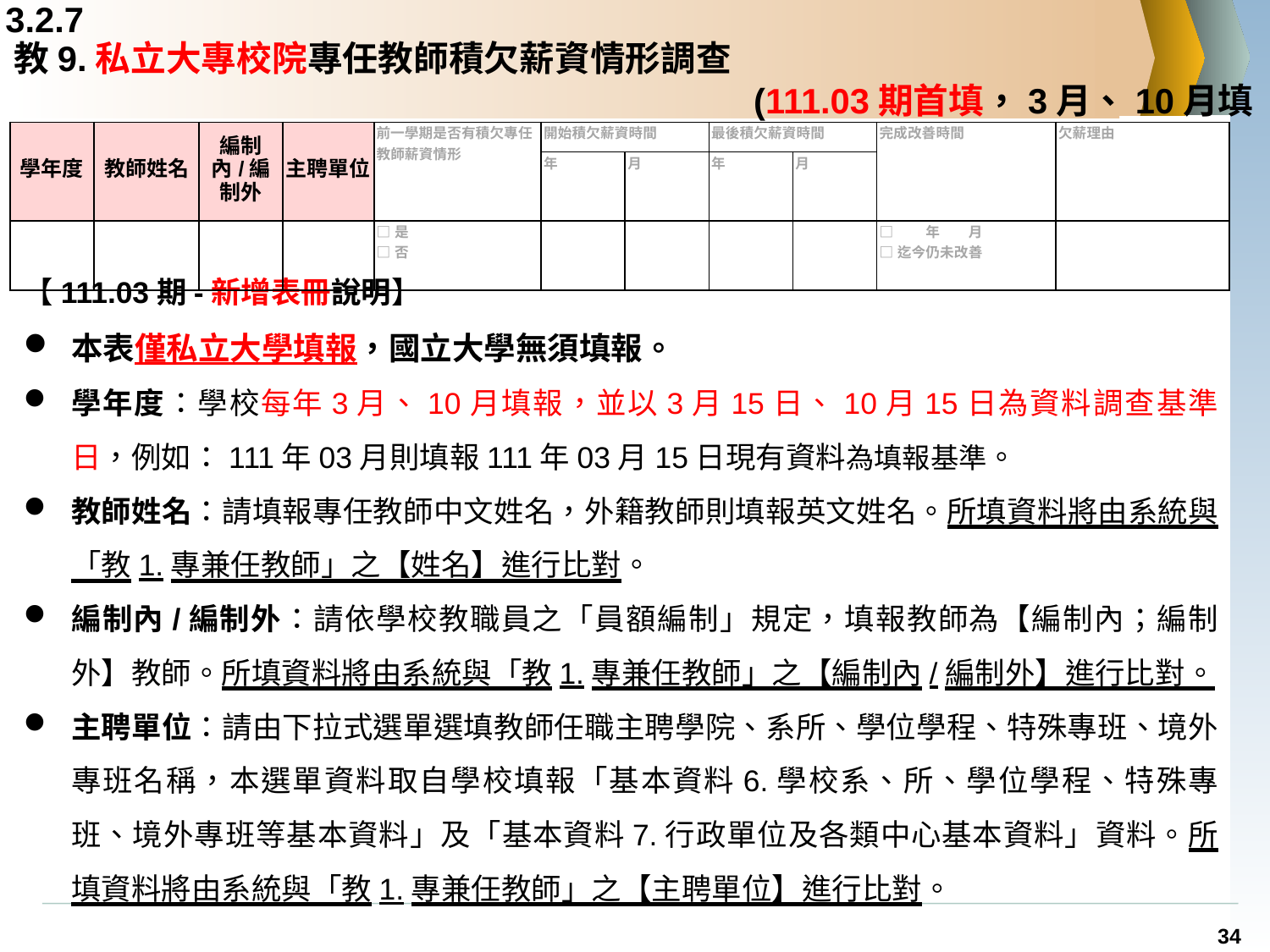

3.2.7
# 教9.私立大專校院專任教師積欠薪資情形調查 (111.03期首填，3月、10月填報)
| 學年度 | 教師姓名 | 編制內/編制外 | 主聘單位 | 前一學期是否有積欠專任教師薪資情形 | 開始積欠薪資時間 |  | 最後積欠薪資時間 |  | 完成改善時間 | 欠薪理由 |
| --- | --- | --- | --- | --- | --- | --- | --- | --- | --- | --- |
|  |  |  |  |  | 年 | 月 | 年 | 月 |  |  |
|  |  |  |  | □是 □否 |  |  |  |  | □　　年　　月 □迄今仍未改善 |  |
【111.03期-新增表冊說明】
本表僅私立大學填報，國立大學無須填報。
學年度：學校每年3月、10月填報，並以3月15日、10月15日為資料調查基準日，例如：111年03月則填報111年03月15日現有資料為填報基準。
教師姓名：請填報專任教師中文姓名，外籍教師則填報英文姓名。所填資料將由系統與「教1.專兼任教師」之【姓名】進行比對。
編制內/編制外：請依學校教職員之「員額編制」規定，填報教師為【編制內；編制外】教師。所填資料將由系統與「教1.專兼任教師」之【編制內/編制外】進行比對。
主聘單位：請由下拉式選單選填教師任職主聘學院、系所、學位學程、特殊專班、境外專班名稱，本選單資料取自學校填報「基本資料6.學校系、所、學位學程、特殊專班、境外專班等基本資料」及「基本資料7.行政單位及各類中心基本資料」資料。所填資料將由系統與「教1.專兼任教師」之【主聘單位】進行比對。